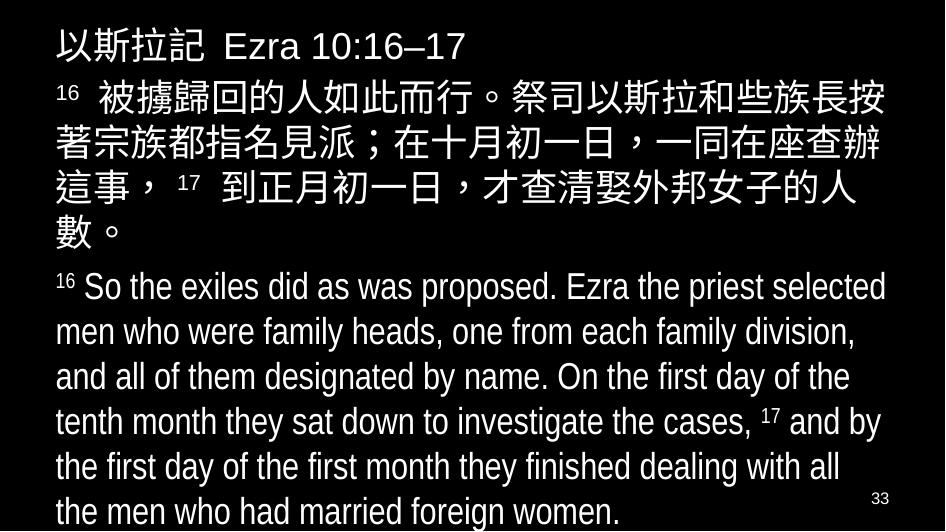

以斯拉記 Ezra 10:16–17
16 被擄歸回的人如此而行。祭司以斯拉和些族長按著宗族都指名見派；在十月初一日，一同在座查辦這事，17 到正月初一日，才查清娶外邦女子的人數。
16 So the exiles did as was proposed. Ezra the priest selected men who were family heads, one from each family division, and all of them designated by name. On the first day of the tenth month they sat down to investigate the cases, 17 and by the first day of the first month they finished dealing with all the men who had married foreign women.

33